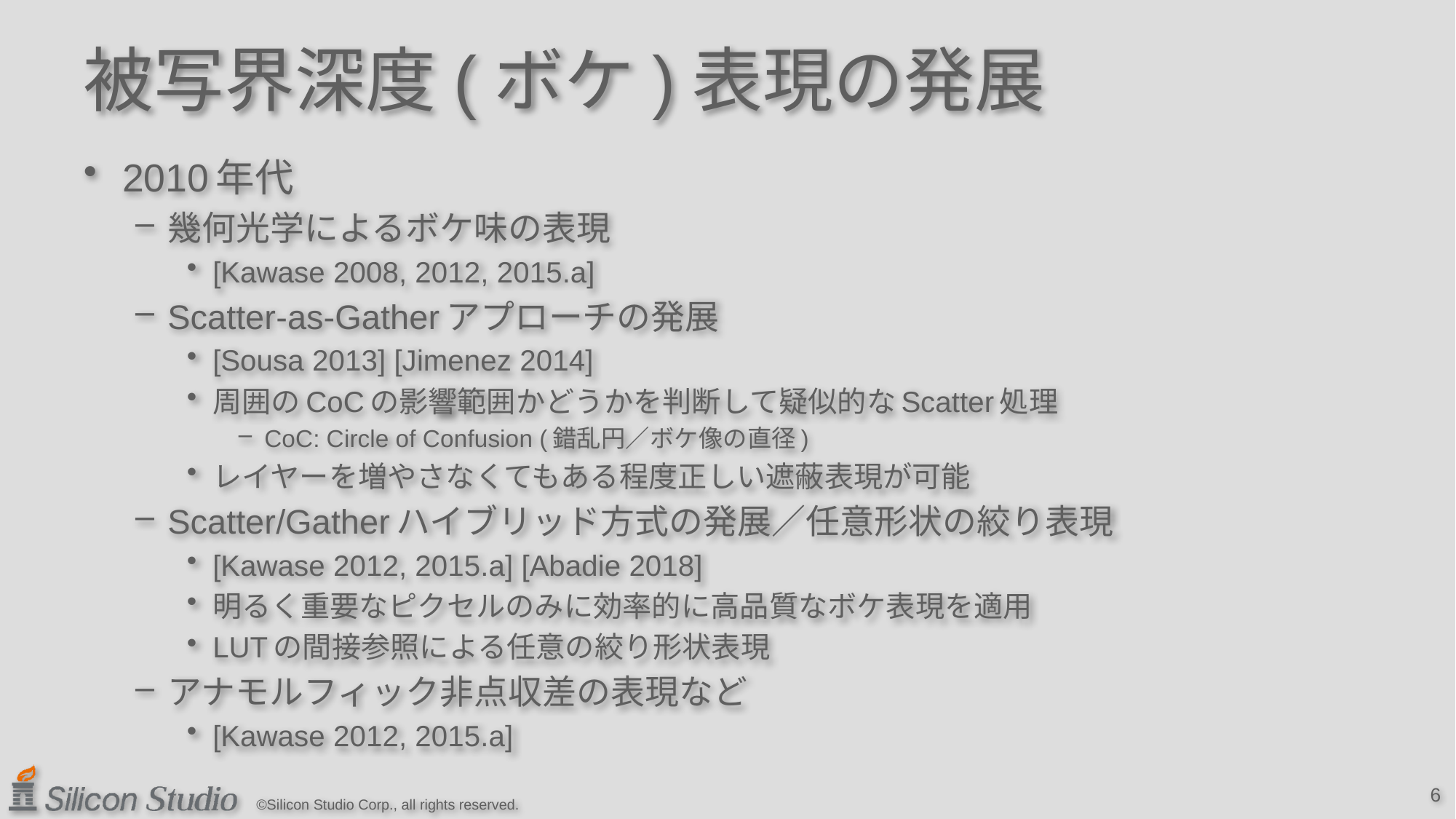

# 被写界深度(ボケ)表現の発展
2010年代
幾何光学によるボケ味の表現
[Kawase 2008, 2012, 2015.a]
Scatter-as-Gatherアプローチの発展
[Sousa 2013] [Jimenez 2014]
周囲のCoCの影響範囲かどうかを判断して疑似的なScatter処理
CoC: Circle of Confusion (錯乱円／ボケ像の直径)
レイヤーを増やさなくてもある程度正しい遮蔽表現が可能
Scatter/Gatherハイブリッド方式の発展／任意形状の絞り表現
[Kawase 2012, 2015.a] [Abadie 2018]
明るく重要なピクセルのみに効率的に高品質なボケ表現を適用
LUTの間接参照による任意の絞り形状表現
アナモルフィック非点収差の表現など
[Kawase 2012, 2015.a]